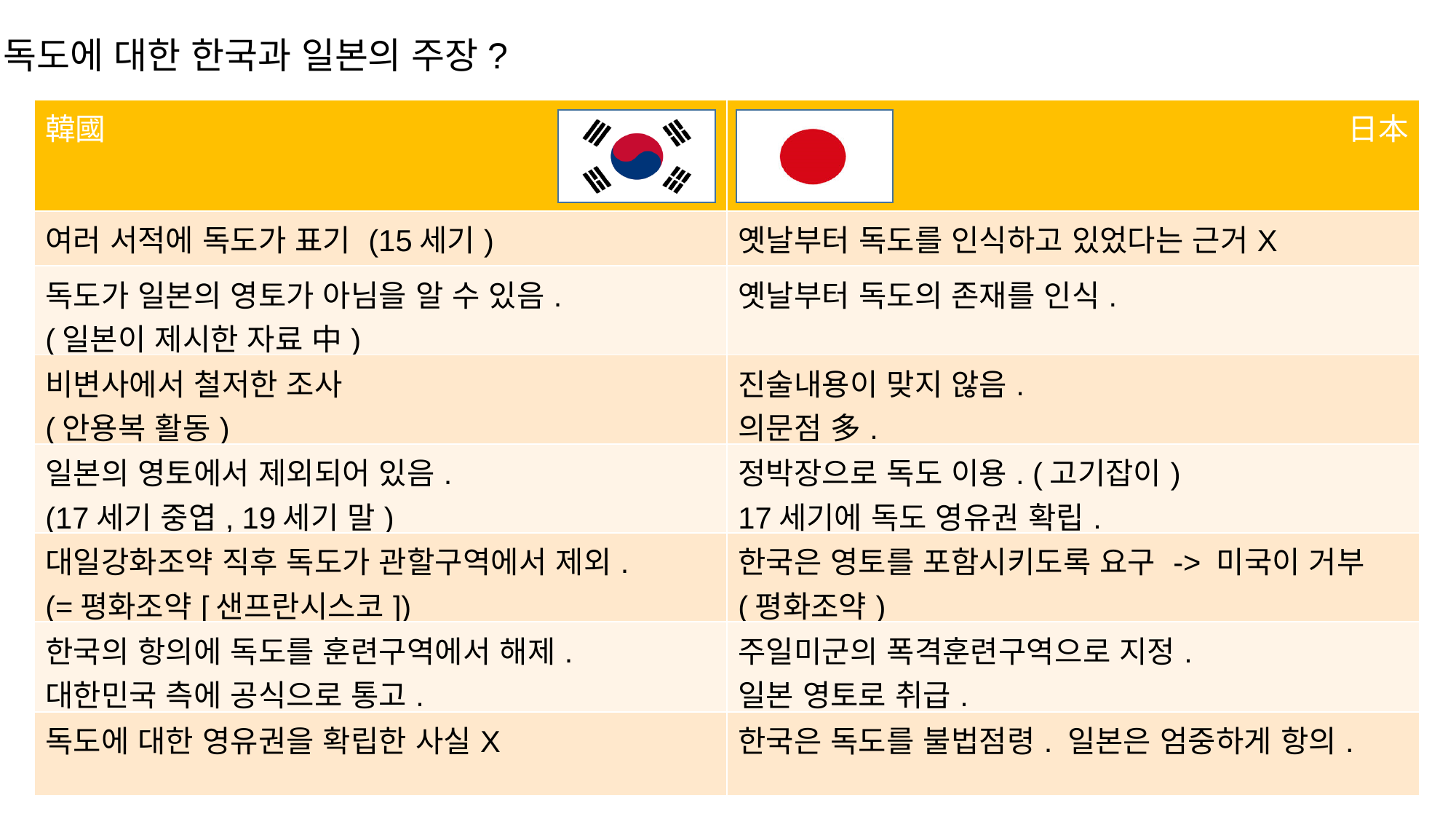

독도에 대한 한국과 일본의 주장?
| 韓國 | 日本 |
| --- | --- |
| 여러 서적에 독도가 표기 (15세기) | 옛날부터 독도를 인식하고 있었다는 근거X |
| 독도가 일본의 영토가 아님을 알 수 있음. (일본이 제시한 자료 中) | 옛날부터 독도의 존재를 인식. |
| 비변사에서 철저한 조사 (안용복 활동) | 진술내용이 맞지 않음. 의문점 多. |
| 일본의 영토에서 제외되어 있음. (17세기 중엽, 19세기 말) | 정박장으로 독도 이용. (고기잡이) 17세기에 독도 영유권 확립. |
| 대일강화조약 직후 독도가 관할구역에서 제외. (=평화조약[샌프란시스코]) | 한국은 영토를 포함시키도록 요구 -> 미국이 거부 (평화조약) |
| 한국의 항의에 독도를 훈련구역에서 해제. 대한민국 측에 공식으로 통고. | 주일미군의 폭격훈련구역으로 지정. 일본 영토로 취급. |
| 독도에 대한 영유권을 확립한 사실X | 한국은 독도를 불법점령. 일본은 엄중하게 항의. |